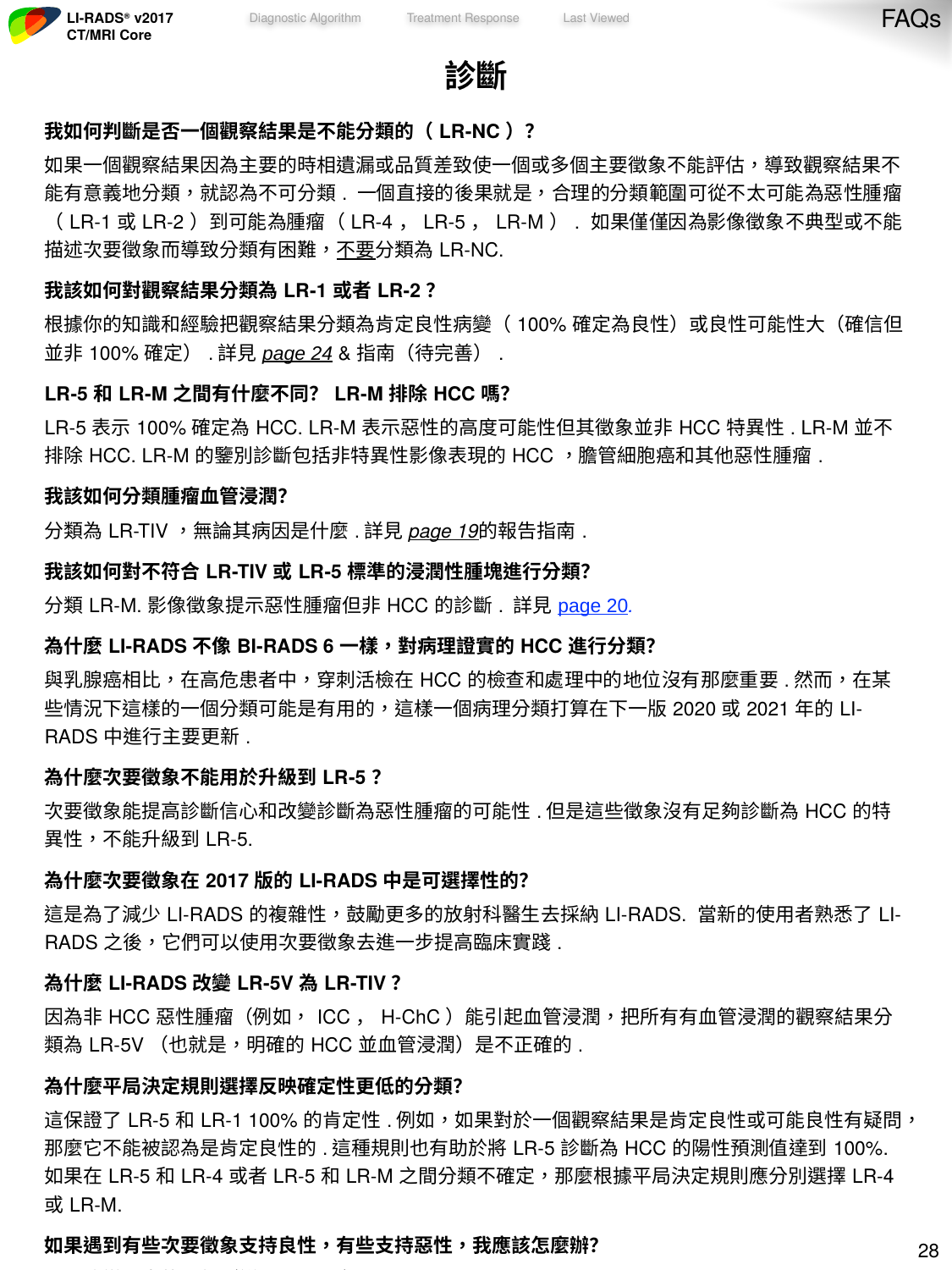

FAQs
| 診斷 |
| --- |
| 我如何判斷是否一個觀察結果是不能分類的（LR-NC）？ 如果一個觀察結果因為主要的時相遺漏或品質差致使一個或多個主要徵象不能評估，導致觀察結果不能有意義地分類，就認為不可分類. 一個直接的後果就是，合理的分類範圍可從不太可能為惡性腫瘤（LR-1或LR-2）到可能為腫瘤（LR-4，LR-5，LR-M）. 如果僅僅因為影像徵象不典型或不能描述次要徵象而導致分類有困難，不要分類為LR-NC. |
| 我該如何對觀察結果分類為LR-1或者LR-2？ 根據你的知識和經驗把觀察結果分類為肯定良性病變（100%確定為良性）或良性可能性大（確信但並非100%確定）.詳見page 24 &指南（待完善）. |
| LR-5和LR-M之間有什麼不同？LR-M排除HCC嗎？ LR-5表示100%確定為HCC. LR-M表示惡性的高度可能性但其徵象並非HCC特異性. LR-M並不排除HCC. LR-M的鑒別診斷包括非特異性影像表現的HCC，膽管細胞癌和其他惡性腫瘤. |
| 我該如何分類腫瘤血管浸潤？ 分類為LR-TIV，無論其病因是什麼.詳見page 19的報告指南. |
| 我該如何對不符合LR-TIV或LR-5標準的浸潤性腫塊進行分類？ 分類LR-M.影像徵象提示惡性腫瘤但非HCC的診斷. 詳見page 20. |
| 為什麼LI-RADS不像BI-RADS 6一樣，對病理證實的HCC進行分類？ 與乳腺癌相比，在高危患者中，穿刺活檢在HCC的檢查和處理中的地位沒有那麼重要.然而，在某些情況下這樣的一個分類可能是有用的，這樣一個病理分類打算在下一版2020或2021年的LI-RADS中進行主要更新. |
| 為什麼次要徵象不能用於升級到LR-5？ 次要徵象能提高診斷信心和改變診斷為惡性腫瘤的可能性.但是這些徵象沒有足夠診斷為HCC的特異性，不能升級到LR-5. |
| 為什麼次要徵象在2017版的LI-RADS中是可選擇性的？ 這是為了減少LI-RADS的複雜性，鼓勵更多的放射科醫生去採納LI-RADS. 當新的使用者熟悉了LI-RADS之後，它們可以使用次要徵象去進一步提高臨床實踐. |
| 為什麼LI-RADS改變LR-5V為LR-TIV？ 因為非HCC惡性腫瘤（例如，ICC，H-ChC）能引起血管浸潤，把所有有血管浸潤的觀察結果分類為LR-5V（也就是，明確的HCC並血管浸潤）是不正確的. |
| 為什麼平局決定規則選擇反映確定性更低的分類？ 這保證了LR-5和LR-1 100%的肯定性.例如，如果對於一個觀察結果是肯定良性或可能良性有疑問，那麼它不能被認為是肯定良性的.這種規則也有助於將LR-5診斷為HCC的陽性預測值達到100%.如果在LR-5和LR-4或者LR-5和LR-M之間分類不確定，那麼根據平局決定規則應分別選擇LR-4或LR-M. |
| 如果遇到有些次要徵象支持良性，有些支持惡性，我應該怎麼辦？ 不要改變原來的分類（詳見page 8）. |
| 一個分類為LR-3或LR-4的觀察結果能排除非HCC的惡性腫瘤嗎？ 不能. LR-3和LR-4標準並非是肝細胞來源特異性的，因此不要排除非HCC的惡性腫瘤.因此，一小部分LR-3或LR-4的觀察結果有可能是非HCC的惡性腫瘤. |
28